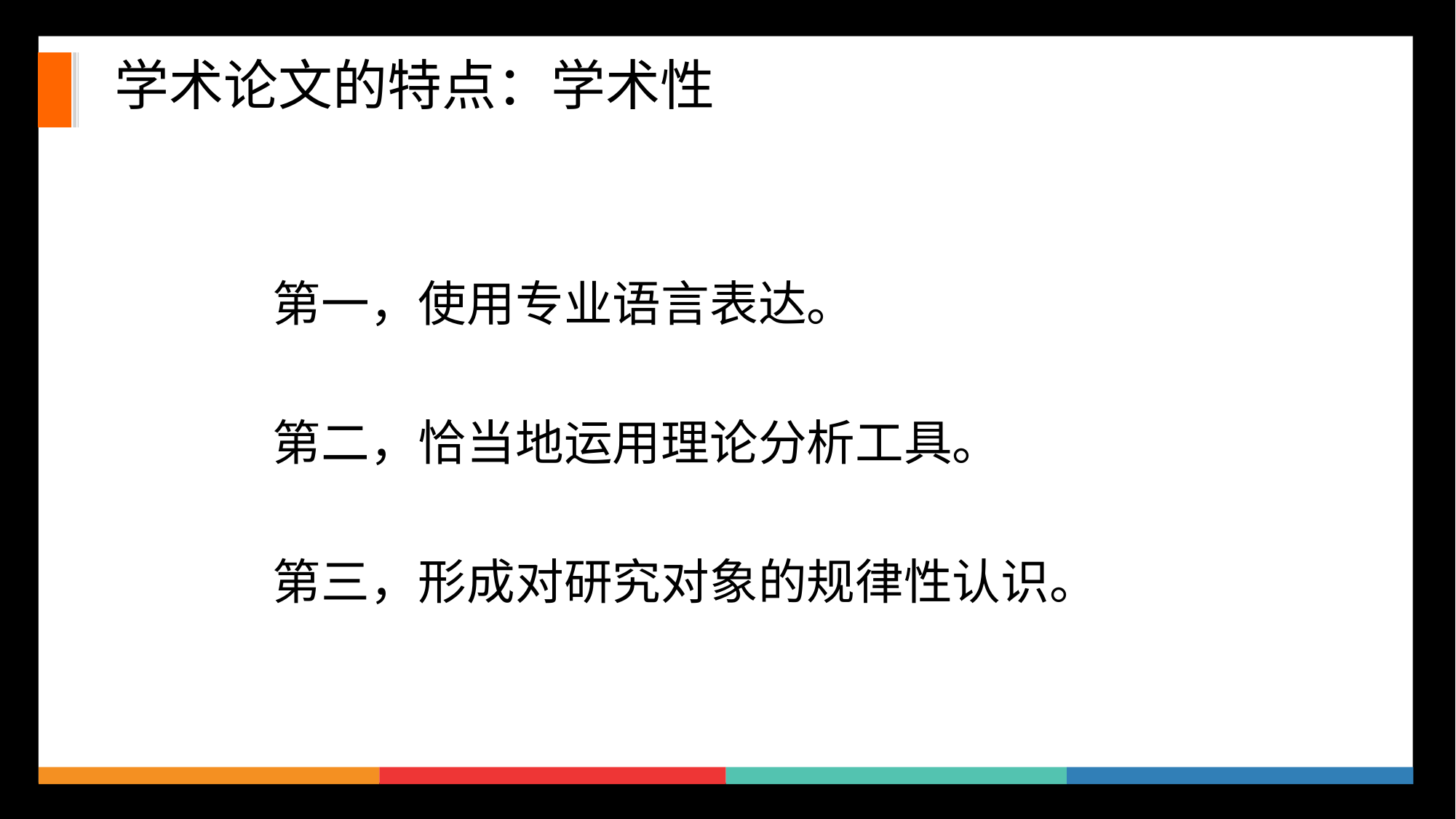

学术论文的特点：学术性
第一，使用专业语言表达。
第二，恰当地运用理论分析工具。
第三，形成对研究对象的规律性认识。